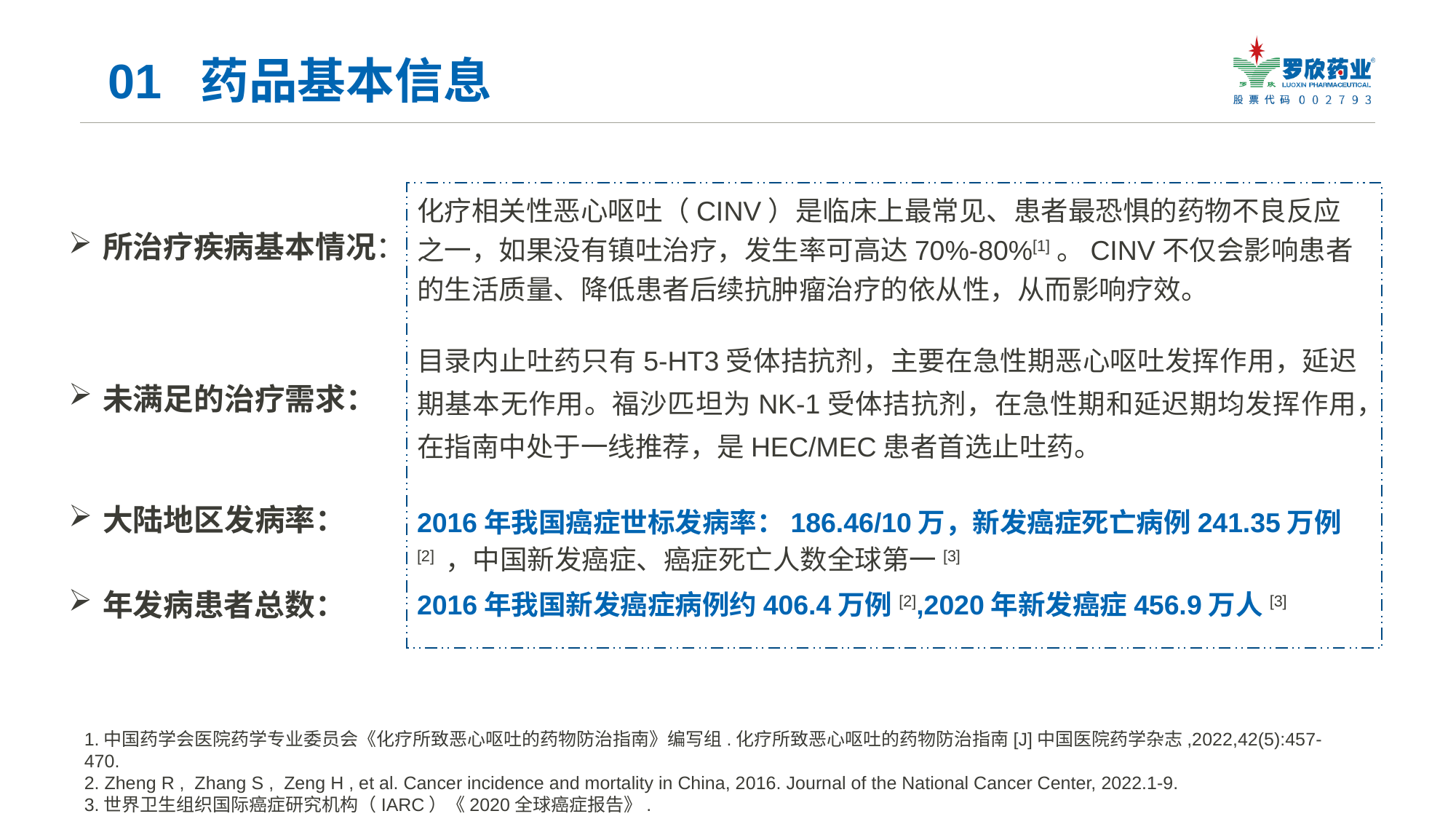

01  药品基本信息
化疗相关性恶心呕吐（CINV）是临床上最常见、患者最恐惧的药物不良反应之一，如果没有镇吐治疗，发生率可高达70%-80%[1]。CINV不仅会影响患者的生活质量、降低患者后续抗肿瘤治疗的依从性，从而影响疗效。

所治疗疾病基本情况：
目录内止吐药只有5-HT3受体拮抗剂，主要在急性期恶心呕吐发挥作用，延迟期基本无作用。福沙匹坦为NK-1受体拮抗剂，在急性期和延迟期均发挥作用，在指南中处于一线推荐，是HEC/MEC患者首选止吐药。
未满足的治疗需求：
2016年我国癌症世标发病率：186.46/10万，新发癌症死亡病例241.35万例[2] ，中国新发癌症、癌症死亡人数全球第一[3]

大陆地区发病率：
年发病患者总数：
2016年我国新发癌症病例约406.4万例[2],2020年新发癌症456.9万人[3]
1.中国药学会医院药学专业委员会《化疗所致恶心呕吐的药物防治指南》编写组.化疗所致恶心呕吐的药物防治指南[J]中国医院药学杂志,2022,42(5):457-470.
2. Zheng R ,  Zhang S ,  Zeng H , et al. Cancer incidence and mortality in China, 2016. Journal of the National Cancer Center, 2022.1-9.
3.世界卫生组织国际癌症研究机构（IARC）《2020全球癌症报告》.
4